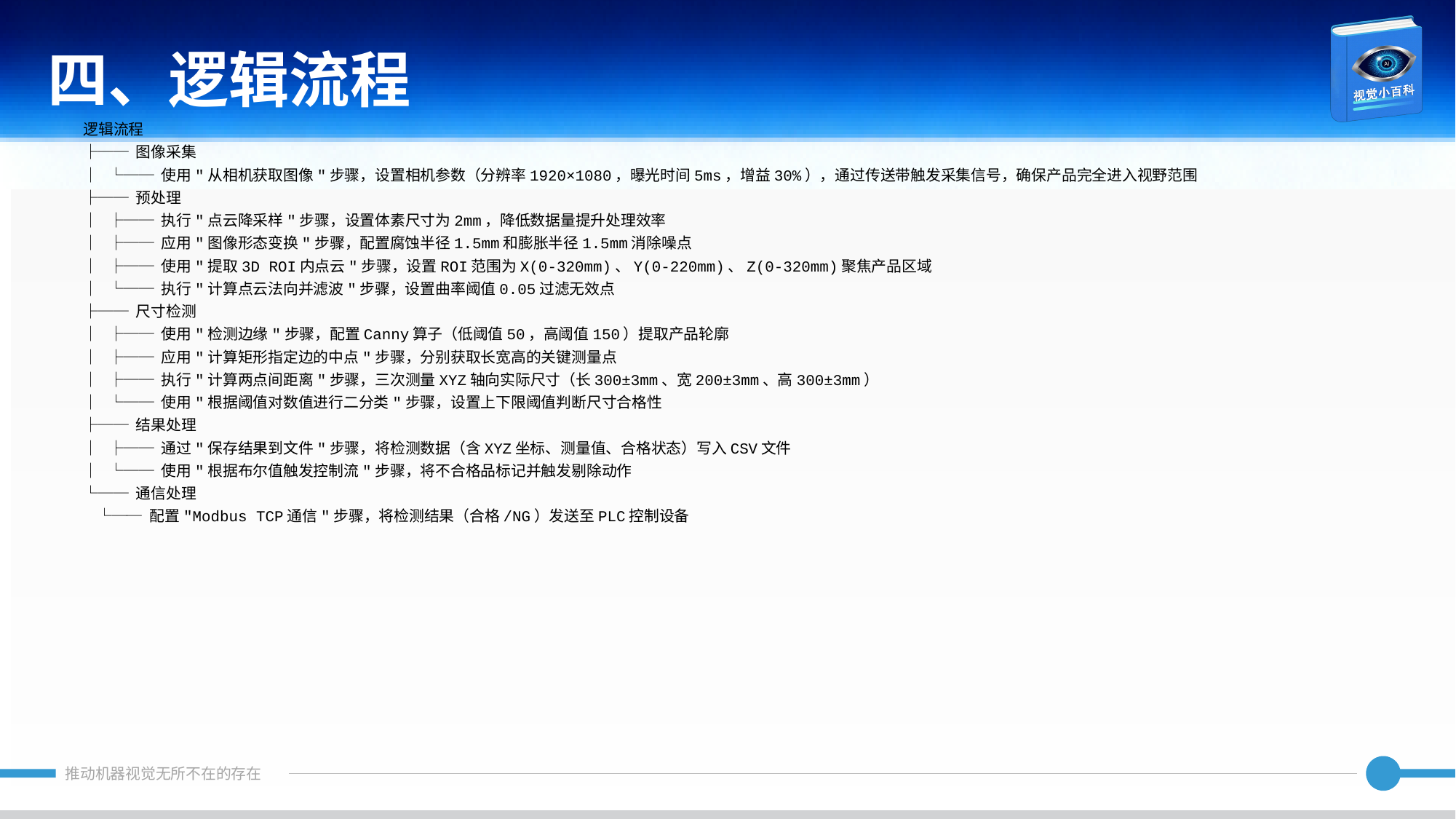

四、逻辑流程

逻辑流程
├── 图像采集
│   └── 使用"从相机获取图像"步骤，设置相机参数（分辨率1920×1080，曝光时间5ms，增益30%），通过传送带触发采集信号，确保产品完全进入视野范围
├── 预处理
│   ├── 执行"点云降采样"步骤，设置体素尺寸为2mm，降低数据量提升处理效率
│   ├── 应用"图像形态变换"步骤，配置腐蚀半径1.5mm和膨胀半径1.5mm消除噪点
│   ├── 使用"提取3D ROI内点云"步骤，设置ROI范围为X(0-320mm)、Y(0-220mm)、Z(0-320mm)聚焦产品区域
│   └── 执行"计算点云法向并滤波"步骤，设置曲率阈值0.05过滤无效点
├── 尺寸检测
│   ├── 使用"检测边缘"步骤，配置Canny算子（低阈值50，高阈值150）提取产品轮廓
│   ├── 应用"计算矩形指定边的中点"步骤，分别获取长宽高的关键测量点
│   ├── 执行"计算两点间距离"步骤，三次测量XYZ轴向实际尺寸（长300±3mm、宽200±3mm、高300±3mm）
│   └── 使用"根据阈值对数值进行二分类"步骤，设置上下限阈值判断尺寸合格性
├── 结果处理
│   ├── 通过"保存结果到文件"步骤，将检测数据（含XYZ坐标、测量值、合格状态）写入CSV文件
│   └── 使用"根据布尔值触发控制流"步骤，将不合格品标记并触发剔除动作
└── 通信处理
    └── 配置"Modbus TCP通信"步骤，将检测结果（合格/NG）发送至PLC控制设备
8